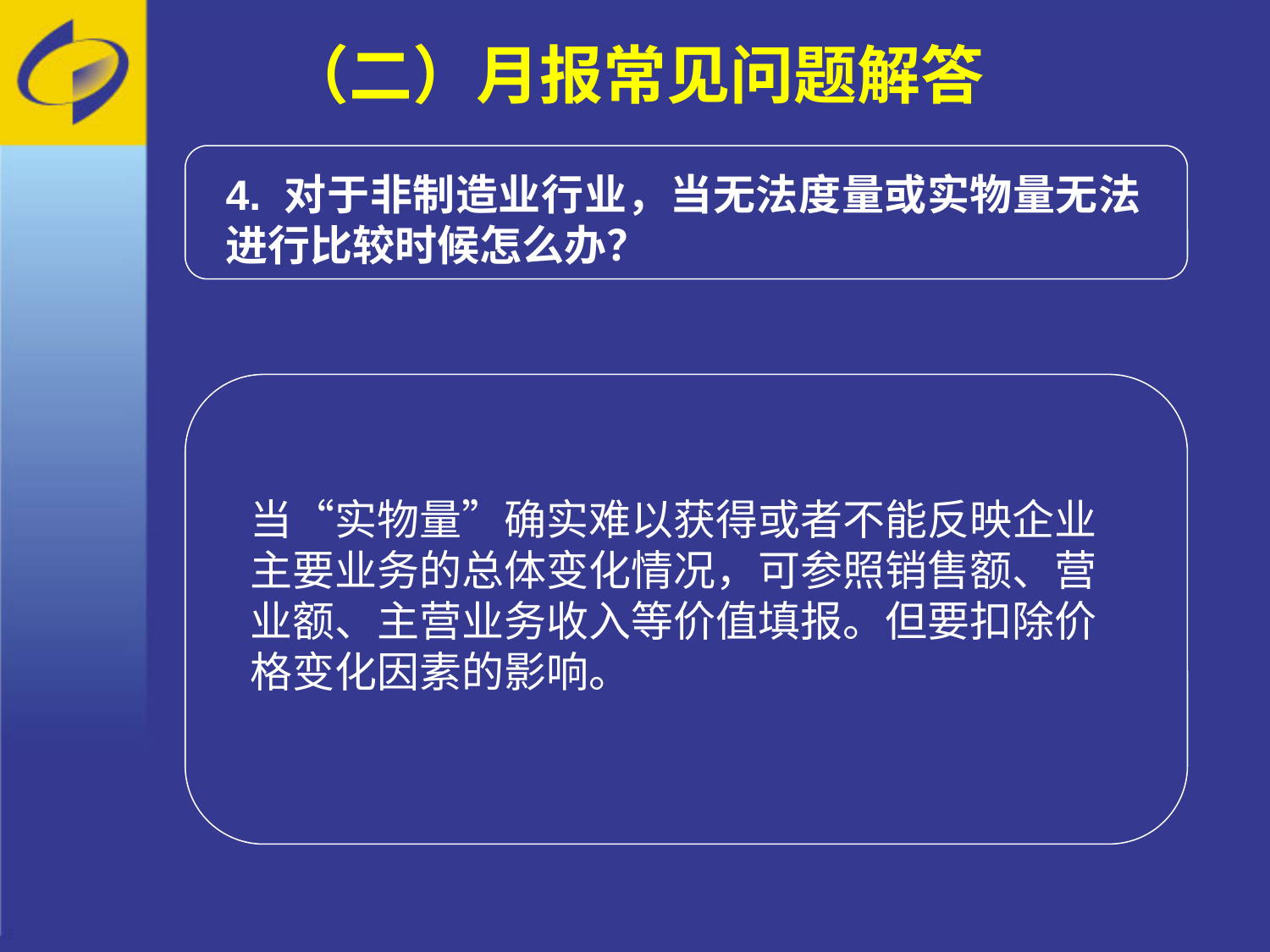

# （二）月报常见问题解答

4. 对于非制造业行业，当无法度量或实物量无法进行比较时候怎么办？

当“实物量”确实难以获得或者不能反映企业主要业务的总体变化情况，可参照销售额、营业额、主营业务收入等价值填报。但要扣除价格变化因素的影响。